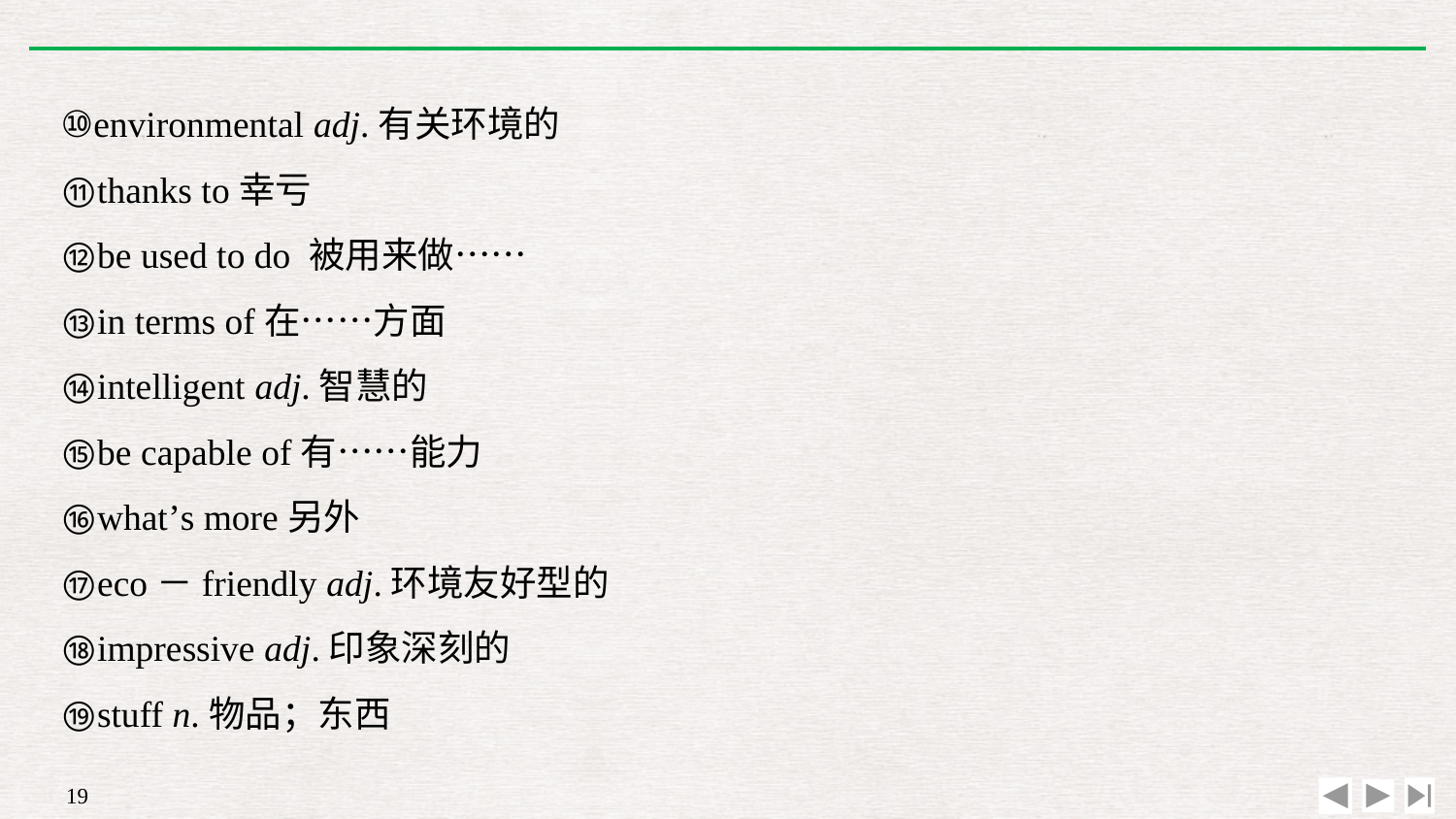

⑩environmental adj.有关环境的
⑪thanks to幸亏
⑫be used to do 被用来做……
⑬in terms of在……方面
⑭intelligent adj.智慧的
⑮be capable of有……能力
⑯what’s more另外
⑰eco－friendly adj.环境友好型的
⑱impressive adj.印象深刻的
⑲stuff n.物品；东西